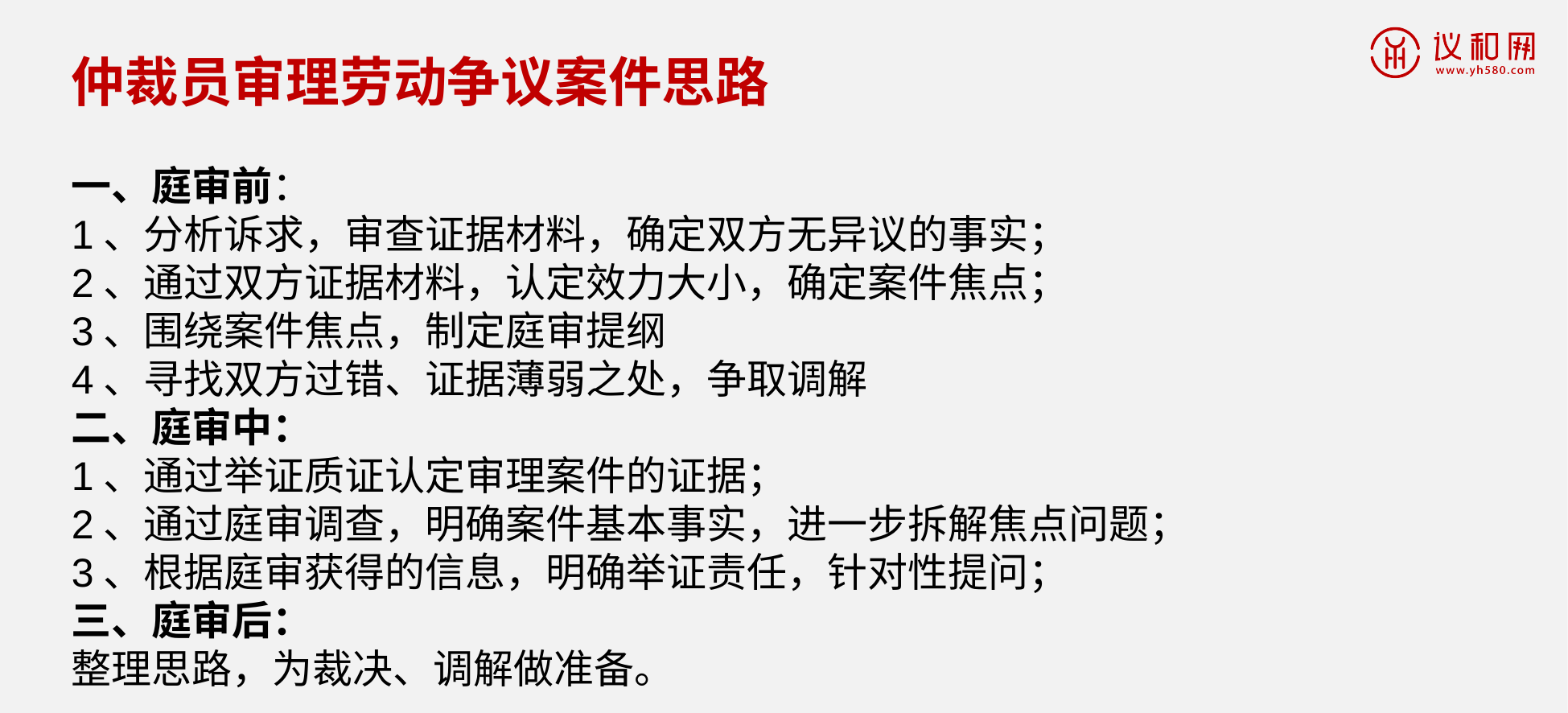

仲裁员审理劳动争议案件思路

一、庭审前：
1、分析诉求，审查证据材料，确定双方无异议的事实；
2、通过双方证据材料，认定效力大小，确定案件焦点；
3、围绕案件焦点，制定庭审提纲
4、寻找双方过错、证据薄弱之处，争取调解
二、庭审中：
1、通过举证质证认定审理案件的证据；
2、通过庭审调查，明确案件基本事实，进一步拆解焦点问题；
3、根据庭审获得的信息，明确举证责任，针对性提问；
三、庭审后：
整理思路，为裁决、调解做准备。